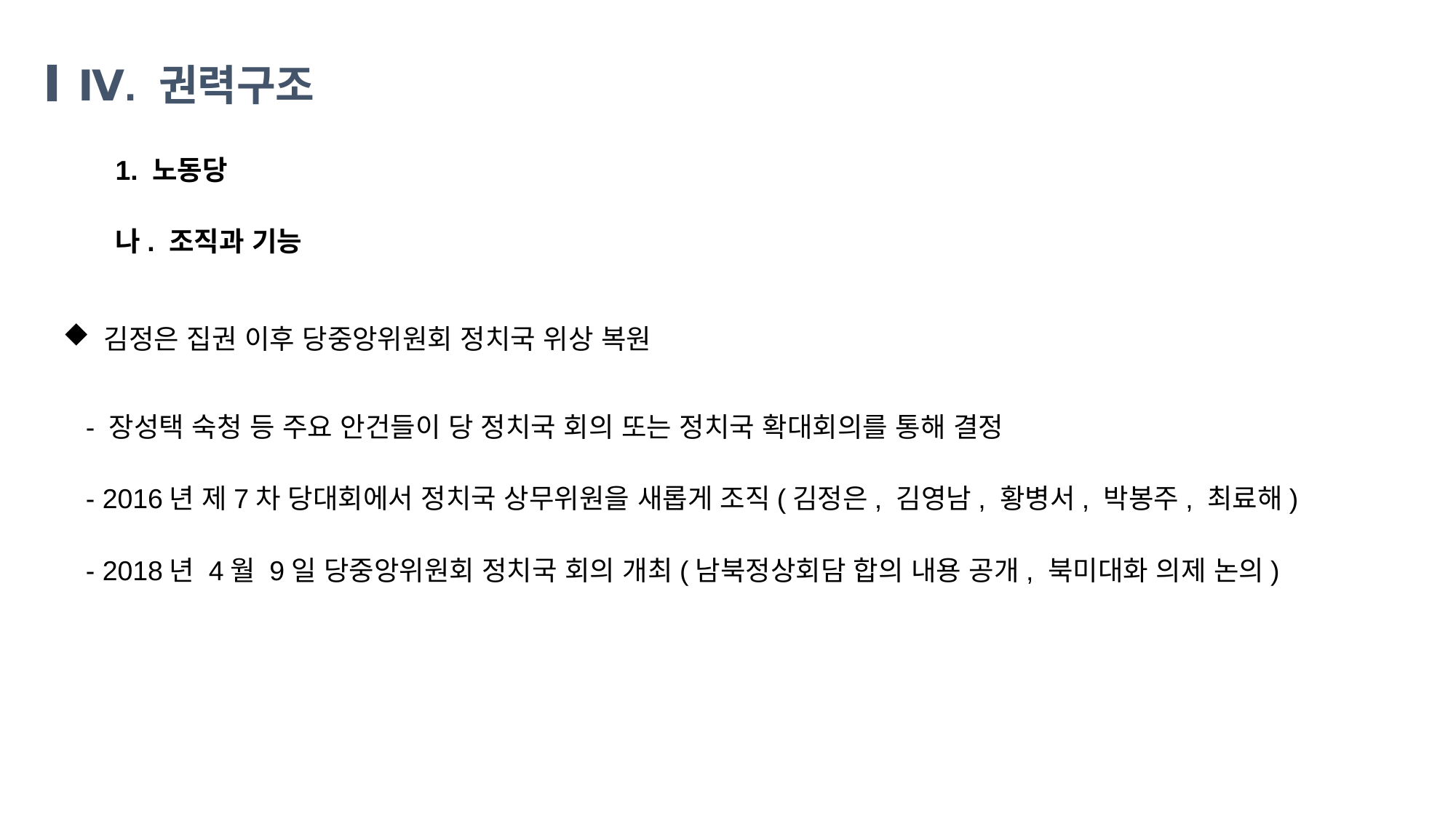

Ⅳ. 권력구조

1. 노동당
나. 조직과 기능
김정은 집권 이후 당중앙위원회 정치국 위상 복원
   - 장성택 숙청 등 주요 안건들이 당 정치국 회의 또는 정치국 확대회의를 통해 결정
   - 2016년 제7차 당대회에서 정치국 상무위원을 새롭게 조직(김정은, 김영남, 황병서, 박봉주, 최료해)
   - 2018년 4월 9일 당중앙위원회 정치국 회의 개최(남북정상회담 합의 내용 공개, 북미대화 의제 논의)